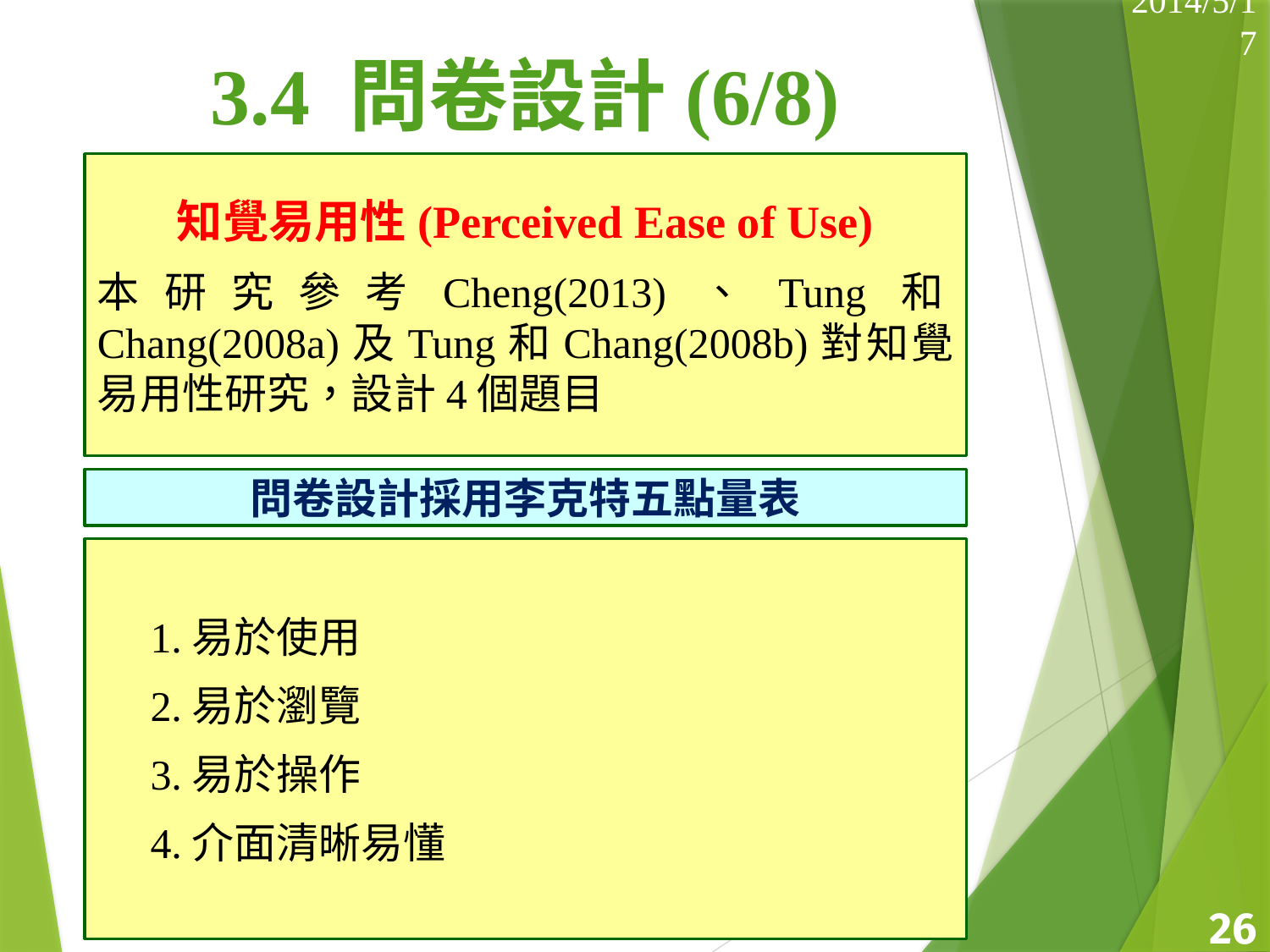

2014/5/17
# 3.4 問卷設計(6/8)
知覺易用性(Perceived Ease of Use)
本研究參考Cheng(2013)、Tung和Chang(2008a)及Tung和Chang(2008b)對知覺易用性研究，設計4個題目
問卷設計採用李克特五點量表
     1.易於使用
     2.易於瀏覽
     3.易於操作
     4.介面清晰易懂
26